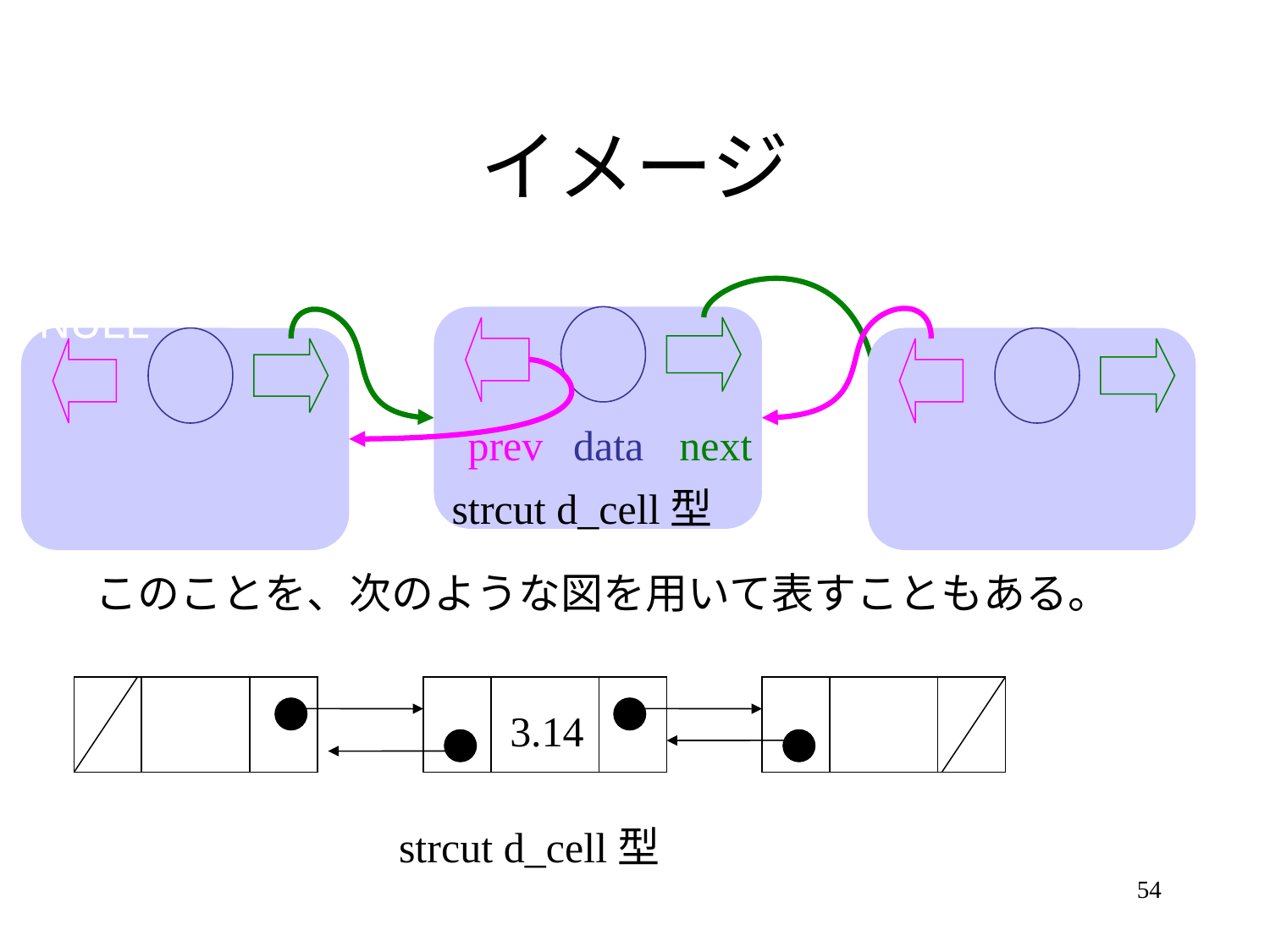

# イメージ
０ｘｂ００ｆｆ
０ｘｂ００aa
３．１４
NULL

NULL

prev
data
next
strcut d_cell型
このことを、次のような図を用いて表すこともある。

3.14

strcut d_cell型
54